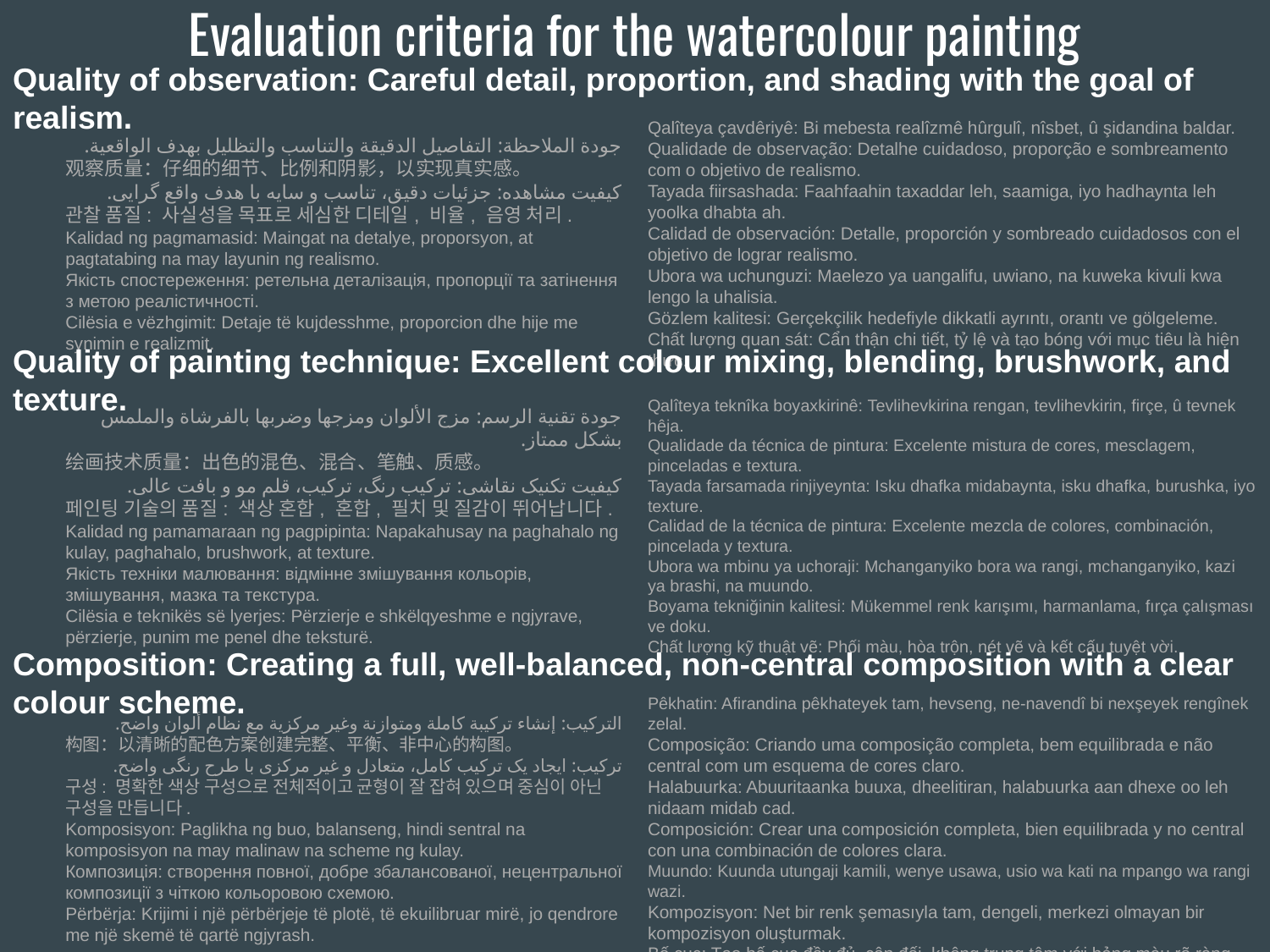

Evaluation criteria for the watercolour painting
Quality of observation: Careful detail, proportion, and shading with the goal of realism.
جودة الملاحظة: التفاصيل الدقيقة والتناسب والتظليل بهدف الواقعية.
观察质量：仔细的细节、比例和阴影，以实现真实感。
کیفیت مشاهده: جزئیات دقیق، تناسب و سایه با هدف واقع گرایی.
관찰 품질: 사실성을 목표로 세심한 디테일, 비율, 음영 처리.
Kalidad ng pagmamasid: Maingat na detalye, proporsyon, at pagtatabing na may layunin ng realismo.
Якість спостереження: ретельна деталізація, пропорції та затінення з метою реалістичності.
Cilësia e vëzhgimit: Detaje të kujdesshme, proporcion dhe hije me synimin e realizmit.
Qalîteya çavdêriyê: Bi mebesta realîzmê hûrgulî, nîsbet, û şidandina baldar.
Qualidade de observação: Detalhe cuidadoso, proporção e sombreamento com o objetivo de realismo.
Tayada fiirsashada: Faahfaahin taxaddar leh, saamiga, iyo hadhaynta leh yoolka dhabta ah.
Calidad de observación: Detalle, proporción y sombreado cuidadosos con el objetivo de lograr realismo.
Ubora wa uchunguzi: Maelezo ya uangalifu, uwiano, na kuweka kivuli kwa lengo la uhalisia.
Gözlem kalitesi: Gerçekçilik hedefiyle dikkatli ayrıntı, orantı ve gölgeleme.
Chất lượng quan sát: Cẩn thận chi tiết, tỷ lệ và tạo bóng với mục tiêu là hiện thực.
Quality of painting technique: Excellent colour mixing, blending, brushwork, and texture.
جودة تقنية الرسم: مزج الألوان ومزجها وضربها بالفرشاة والملمس بشكل ممتاز.
绘画技术质量：出色的混色、混合、笔触、质感。
کیفیت تکنیک نقاشی: ترکیب رنگ، ترکیب، قلم مو و بافت عالی.
페인팅 기술의 품질: 색상 혼합, 혼합, 필치 및 질감이 뛰어납니다.
Kalidad ng pamamaraan ng pagpipinta: Napakahusay na paghahalo ng kulay, paghahalo, brushwork, at texture.
Якість техніки малювання: відмінне змішування кольорів, змішування, мазка та текстура.
Cilësia e teknikës së lyerjes: Përzierje e shkëlqyeshme e ngjyrave, përzierje, punim me penel dhe teksturë.
Qalîteya teknîka boyaxkirinê: Tevlihevkirina rengan, tevlihevkirin, firçe, û tevnek hêja.
Qualidade da técnica de pintura: Excelente mistura de cores, mesclagem, pinceladas e textura.
Tayada farsamada rinjiyeynta: Isku dhafka midabaynta, isku dhafka, burushka, iyo texture.
Calidad de la técnica de pintura: Excelente mezcla de colores, combinación, pincelada y textura.
Ubora wa mbinu ya uchoraji: Mchanganyiko bora wa rangi, mchanganyiko, kazi ya brashi, na muundo.
Boyama tekniğinin kalitesi: Mükemmel renk karışımı, harmanlama, fırça çalışması ve doku.
Chất lượng kỹ thuật vẽ: Phối màu, hòa trộn, nét vẽ và kết cấu tuyệt vời.
Composition: Creating a full, well-balanced, non-central composition with a clear colour scheme.
التركيب: إنشاء تركيبة كاملة ومتوازنة وغير مركزية مع نظام ألوان واضح.
构图：以清晰的配色方案创建完整、平衡、非中心的构图。
ترکیب: ایجاد یک ترکیب کامل، متعادل و غیر مرکزی با طرح رنگی واضح.
구성: 명확한 색상 구성으로 전체적이고 균형이 잘 잡혀 있으며 중심이 아닌 구성을 만듭니다.
Komposisyon: Paglikha ng buo, balanseng, hindi sentral na komposisyon na may malinaw na scheme ng kulay.
Композиція: створення повної, добре збалансованої, нецентральної композиції з чіткою кольоровою схемою.
Përbërja: Krijimi i një përbërjeje të plotë, të ekuilibruar mirë, jo qendrore me një skemë të qartë ngjyrash.
Pêkhatin: Afirandina pêkhateyek tam, hevseng, ne-navendî bi nexşeyek rengînek zelal.
Composição: Criando uma composição completa, bem equilibrada e não central com um esquema de cores claro.
Halabuurka: Abuuritaanka buuxa, dheelitiran, halabuurka aan dhexe oo leh nidaam midab cad.
Composición: Crear una composición completa, bien equilibrada y no central con una combinación de colores clara.
Muundo: Kuunda utungaji kamili, wenye usawa, usio wa kati na mpango wa rangi wazi.
Kompozisyon: Net bir renk şemasıyla tam, dengeli, merkezi olmayan bir kompozisyon oluşturmak.
Bố cục: Tạo bố cục đầy đủ, cân đối, không trung tâm với bảng màu rõ ràng.